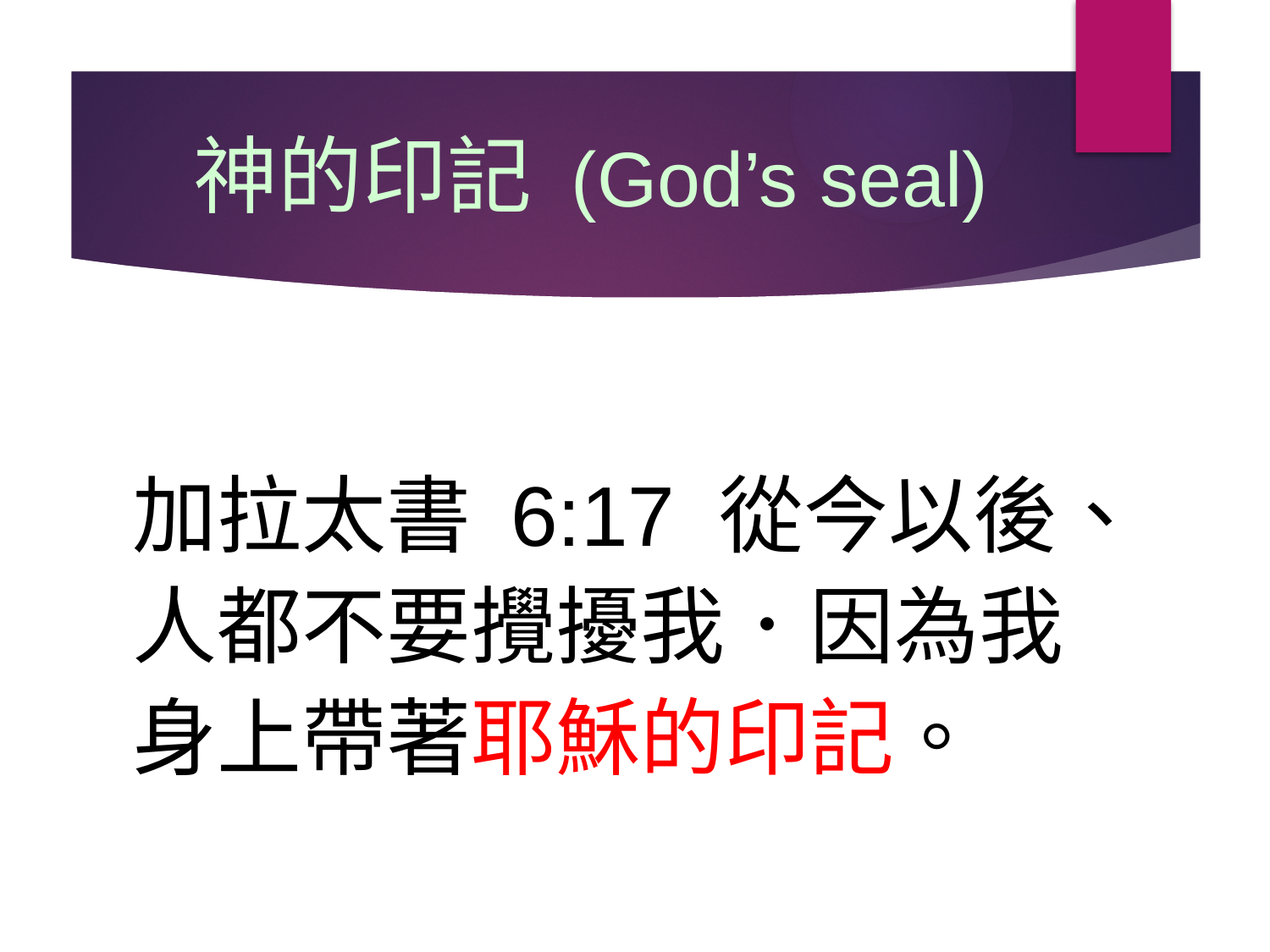

# 神的印記 (God’s seal)
加拉太書 6:17 從今以後、人都不要攪擾我．因為我身上帶著耶穌的印記。